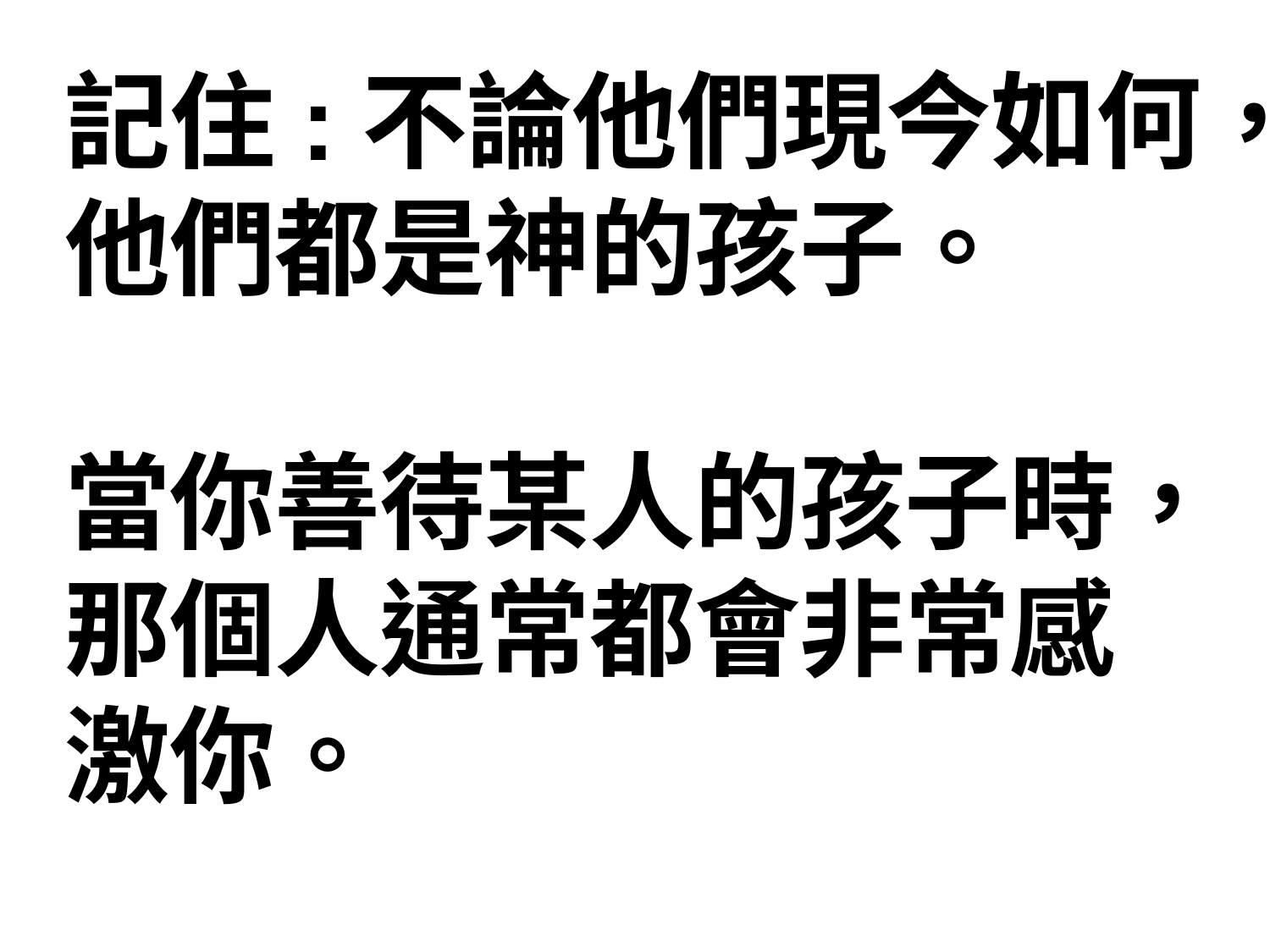

記住:不論他們現今如何，他們都是神的孩子。

當你善待某人的孩子時，那個人通常都會非常感激你。